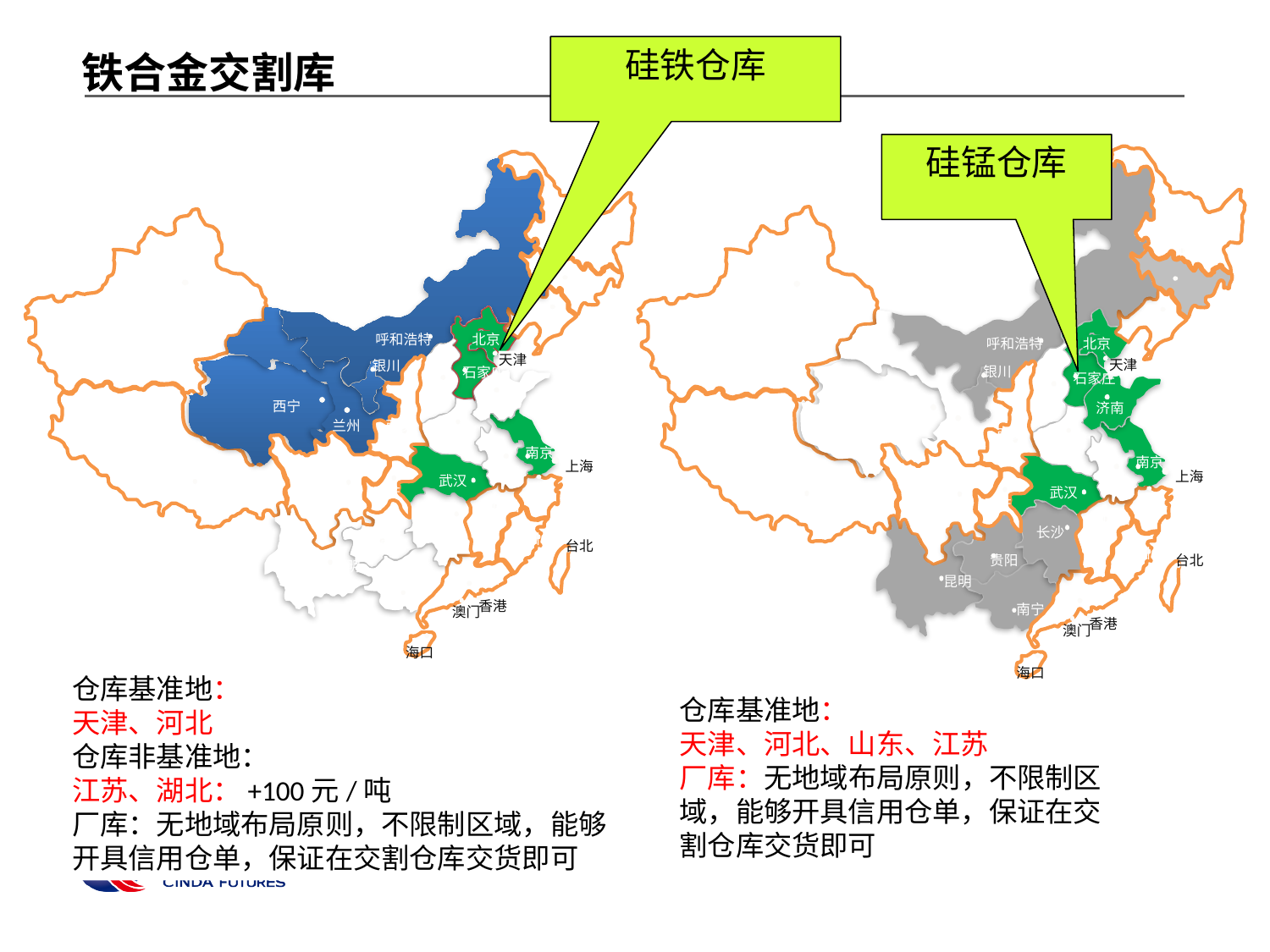

硅铁仓库
铁合金交割库
硅锰仓库

哈尔滨

乌鲁木齐

呼和浩特
北京

天津

银川

石家庄

太原
济南
西宁

兰州
西安

郑州
南京

上海

合肥
武汉

拉萨

成都
重庆
杭州

南昌

长沙
福州
贵阳
台北

昆明
广州
南宁
香港
澳门

海口

哈尔滨

乌鲁木齐

呼和浩特
北京

天津

银川

石家庄

太原
济南
西宁

兰州
西安

郑州
南京

上海

合肥
武汉

拉萨

成都
重庆
杭州

南昌

长沙
福州
贵阳
台北

昆明
广州
南宁
香港
澳门

海口
仓库基准地：
天津、河北
仓库非基准地：
江苏、湖北：+100元/吨
厂库：无地域布局原则，不限制区域，能够开具信用仓单，保证在交割仓库交货即可
仓库基准地：
天津、河北、山东、江苏
厂库：无地域布局原则，不限制区域，能够开具信用仓单，保证在交割仓库交货即可